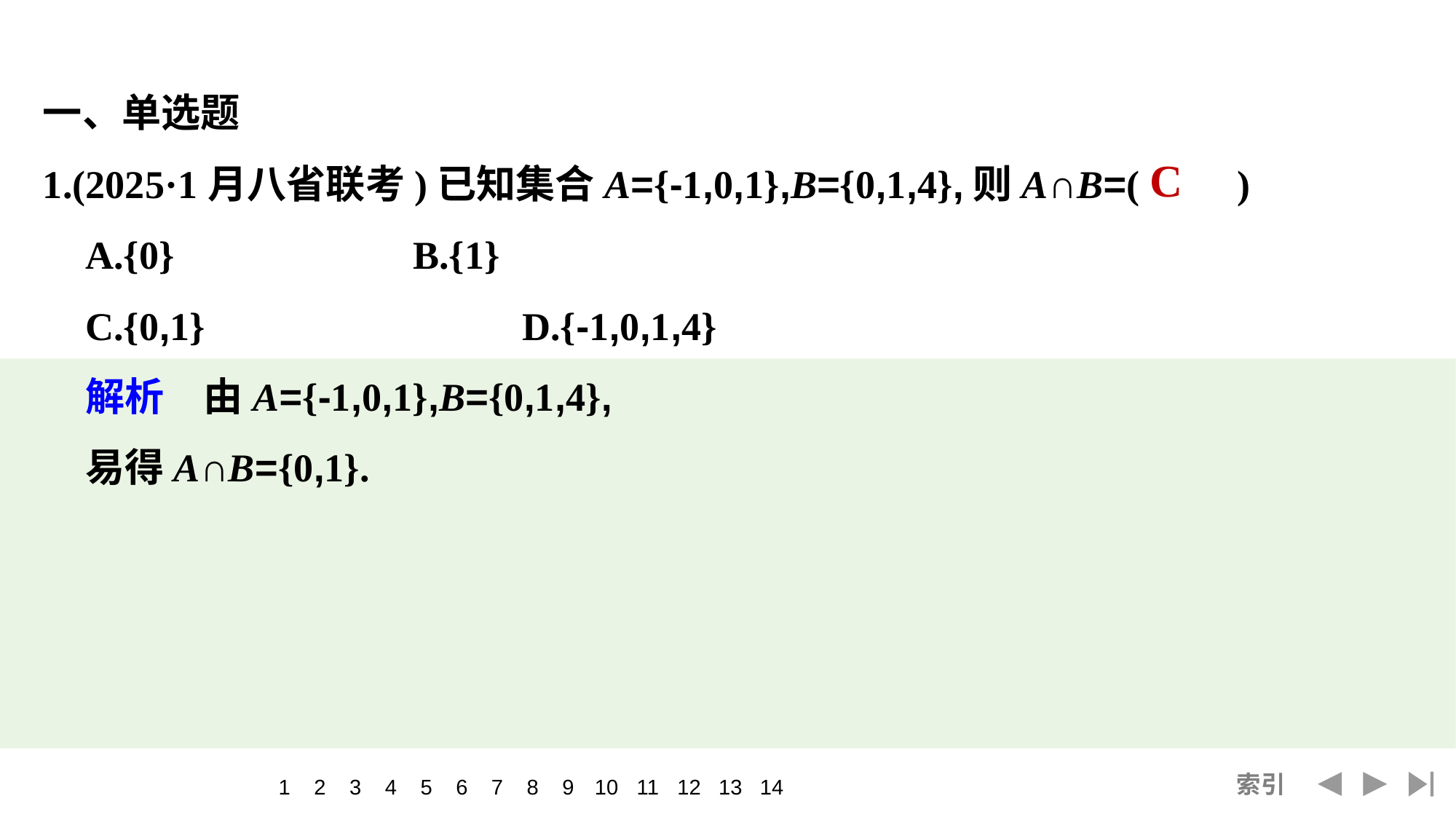

一、单选题
1.(2025·1月八省联考)已知集合A={-1,0,1},B={0,1,4},则A∩B=(　　)
	A.{0}			B.{1}
	C.{0,1}			D.{-1,0,1,4}
	解析　由A={-1,0,1},B={0,1,4},
	易得A∩B={0,1}.
C